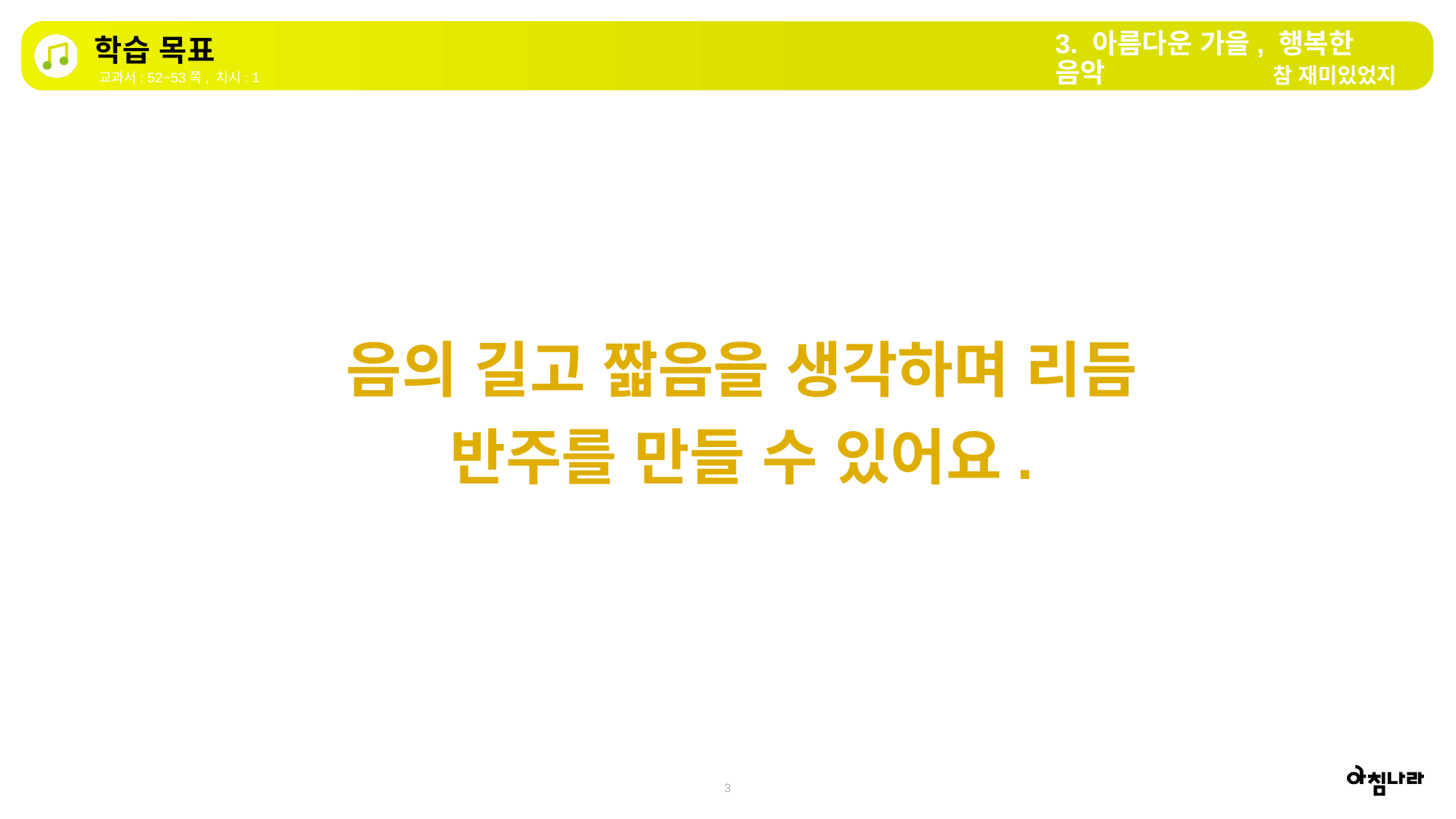

3. 아름다운 가을, 행복한 음악
학습 목표
참 재미있었지
교과서: 52~53쪽, 차시: 1
음의 길고 짧음을 생각하며 리듬 반주를 만들 수 있어요.
3